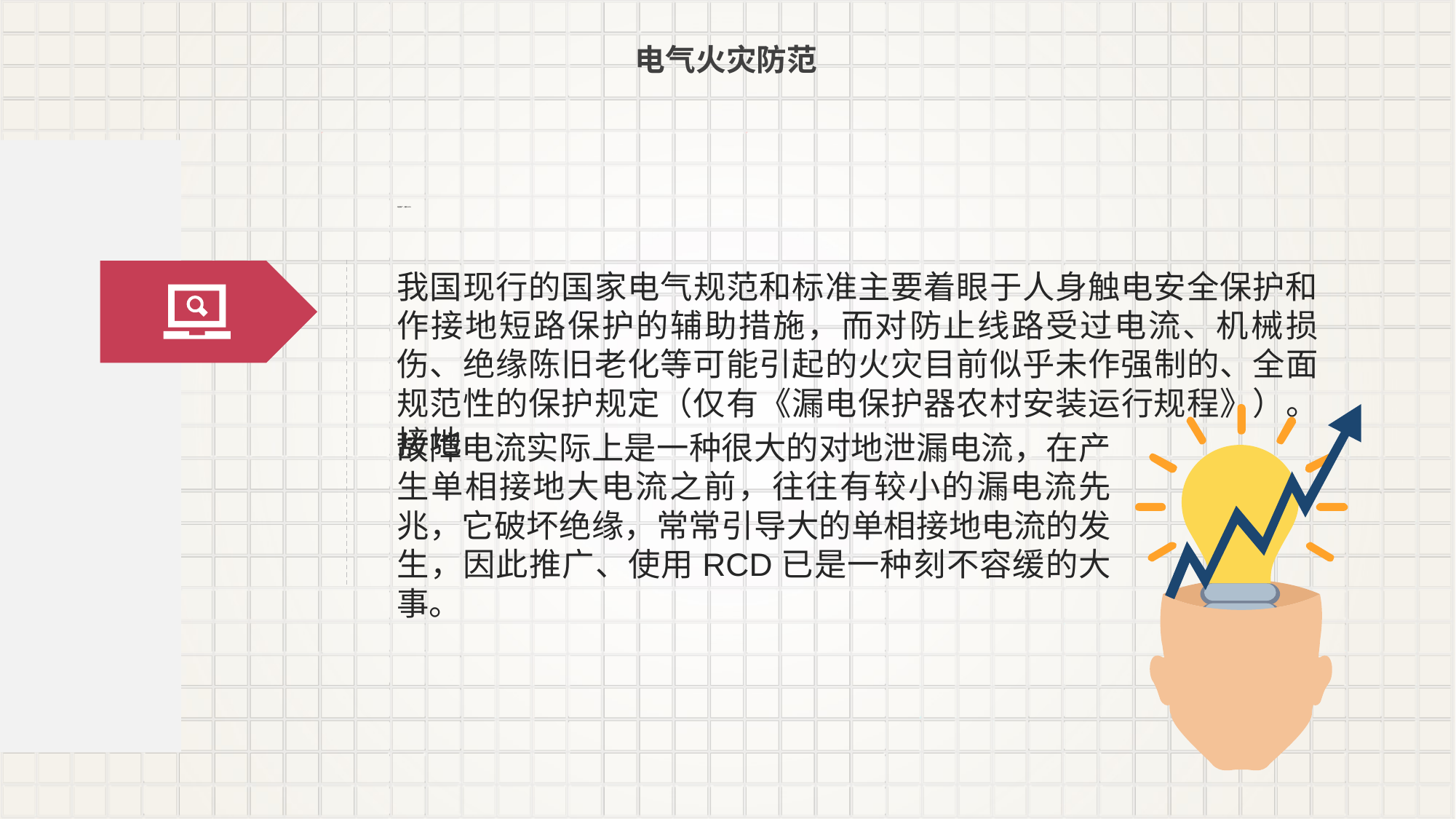

电气火灾防范

大量推广、使用RCD

我国现行的国家电气规范和标准主要着眼于人身触电安全保护和作接地短路保护的辅助措施，而对防止线路受过电流、机械损伤、绝缘陈旧老化等可能引起的火灾目前似乎未作强制的、全面规范性的保护规定（仅有《漏电保护器农村安装运行规程》）。接地

故障电流实际上是一种很大的对地泄漏电流，在产生单相接地大电流之前，往往有较小的漏电流先兆，它破坏绝缘，常常引导大的单相接地电流的发生，因此推广、使用RCD已是一种刻不容缓的大事。